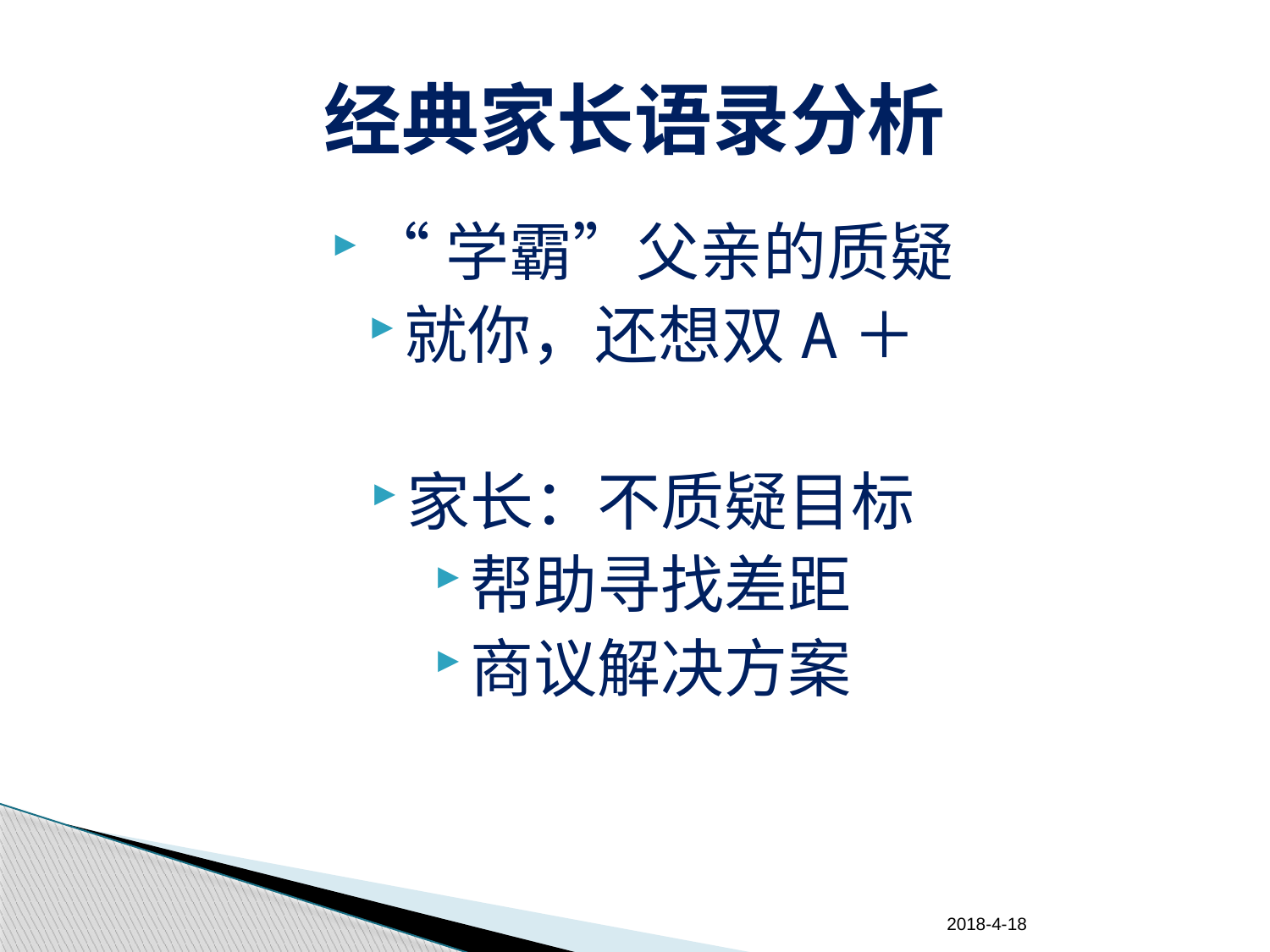

# 经典家长语录分析
“学霸”父亲的质疑
就你，还想双A＋

家长：不质疑目标
帮助寻找差距
商议解决方案
2018-4-18